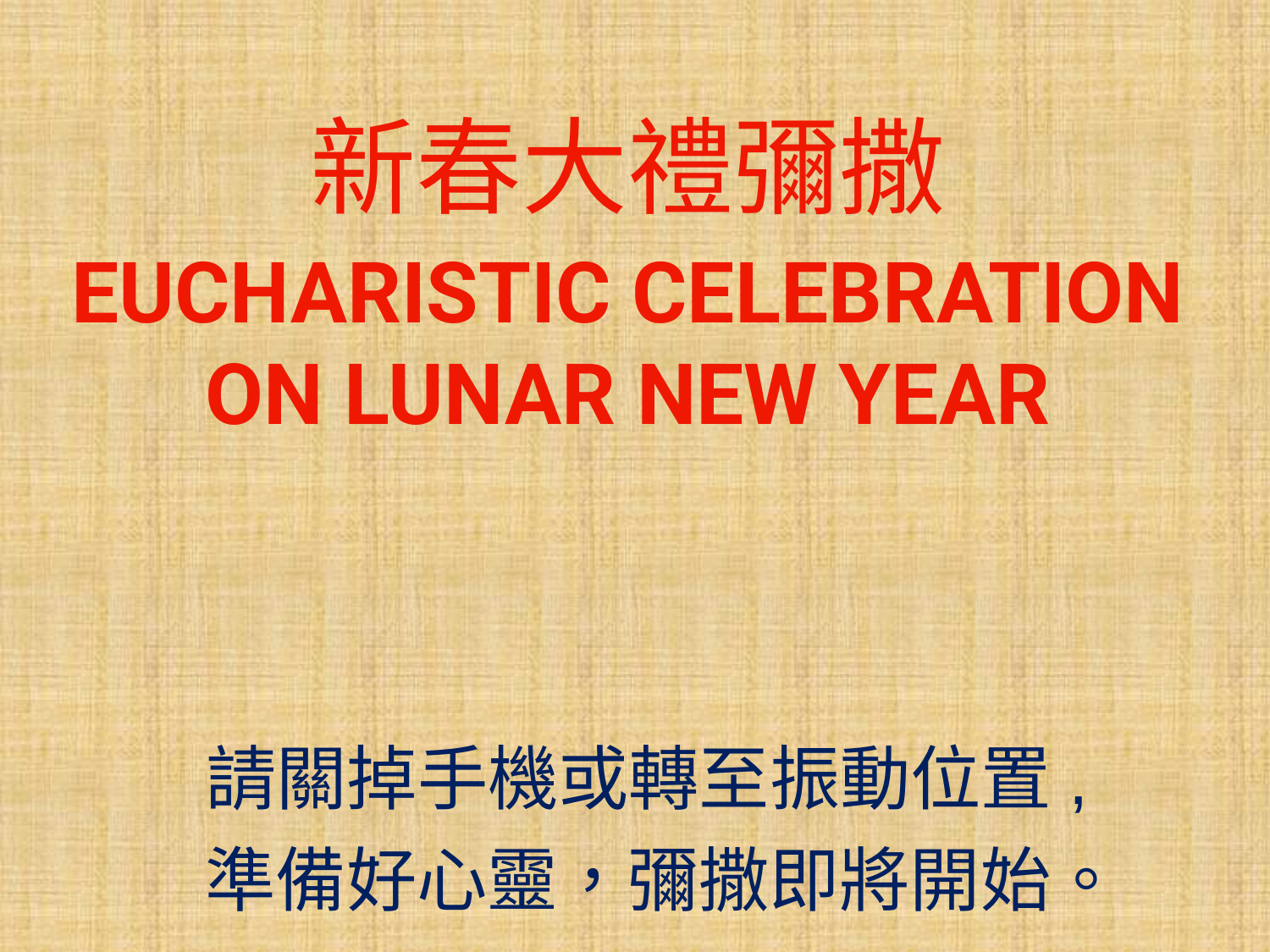

新春大禮彌撒
EUCHARISTIC CELEBRATION ON LUNAR NEW YEAR
請關掉手機或轉至振動位置,
 準備好心靈，彌撒即將開始。